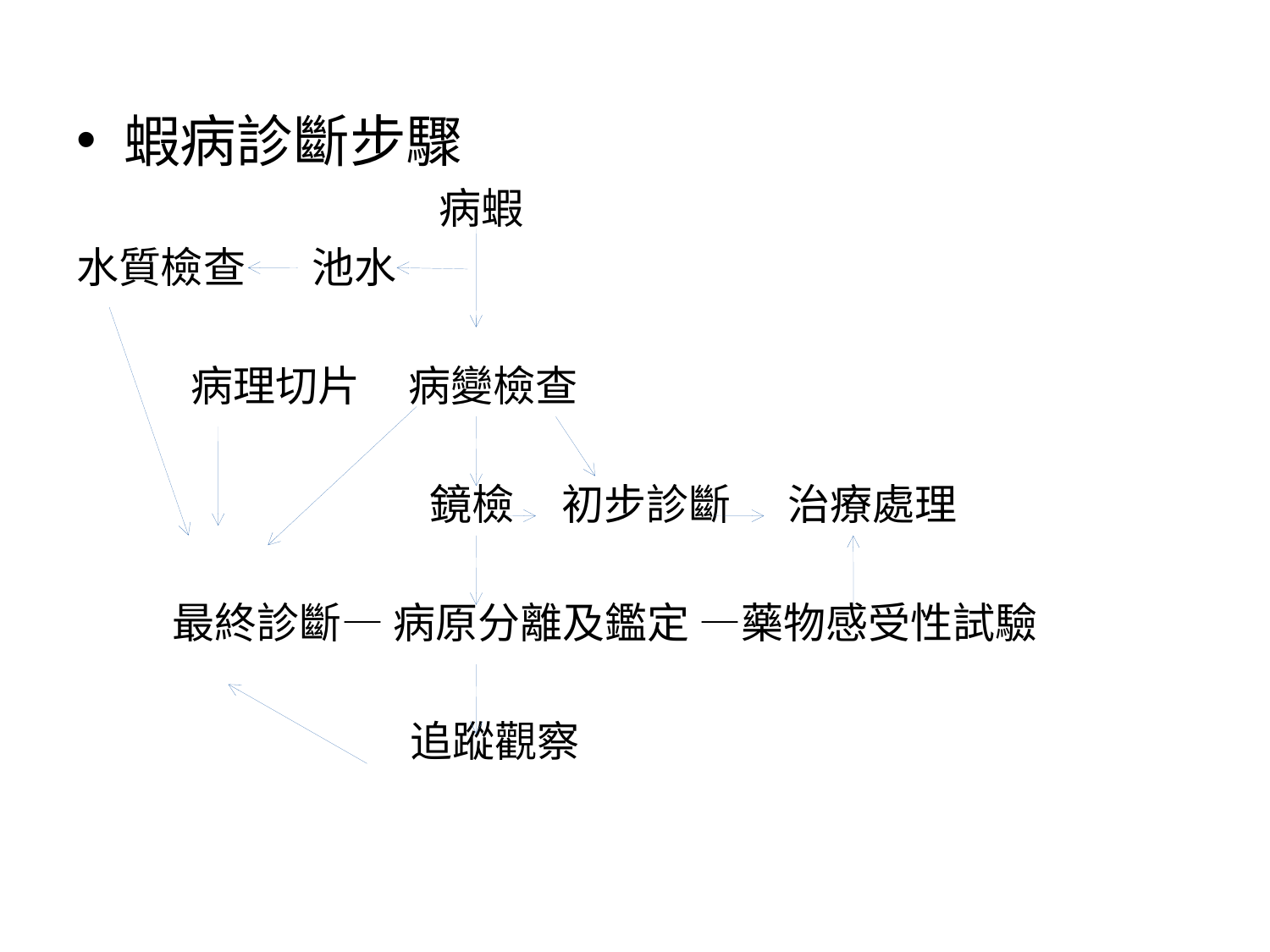

#
蝦病診斷步驟
                                     病蝦
水質檢查       池水

           病理切片     病變檢查

                                    鏡檢     初步診斷      治療處理

         最終診斷— 病原分離及鑑定 —藥物感受性試驗

                                  追蹤觀察